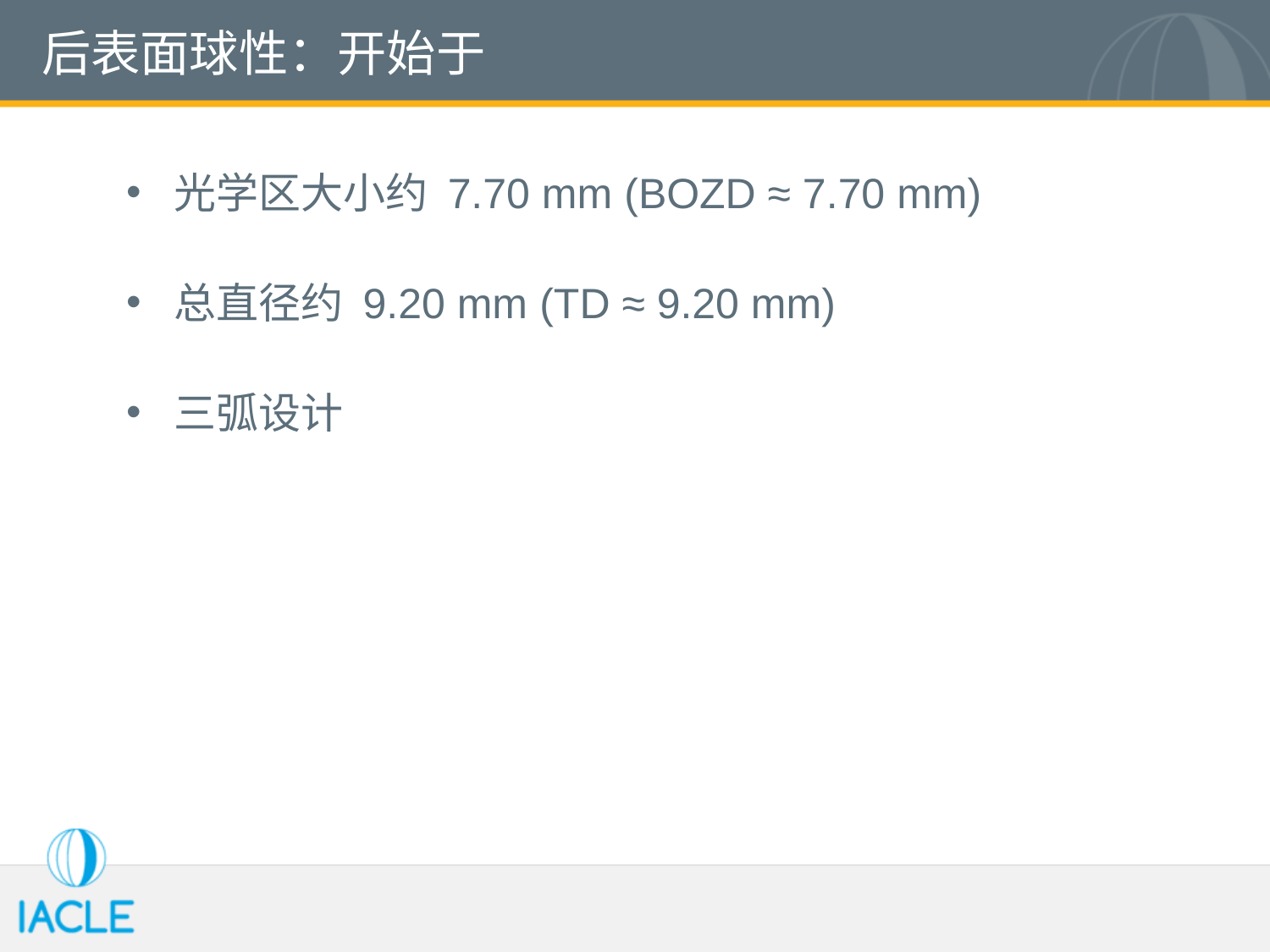

# 后表面球性：开始于
光学区大小约 7.70 mm (BOZD ≈ 7.70 mm)
总直径约 9.20 mm (TD ≈ 9.20 mm)
三弧设计